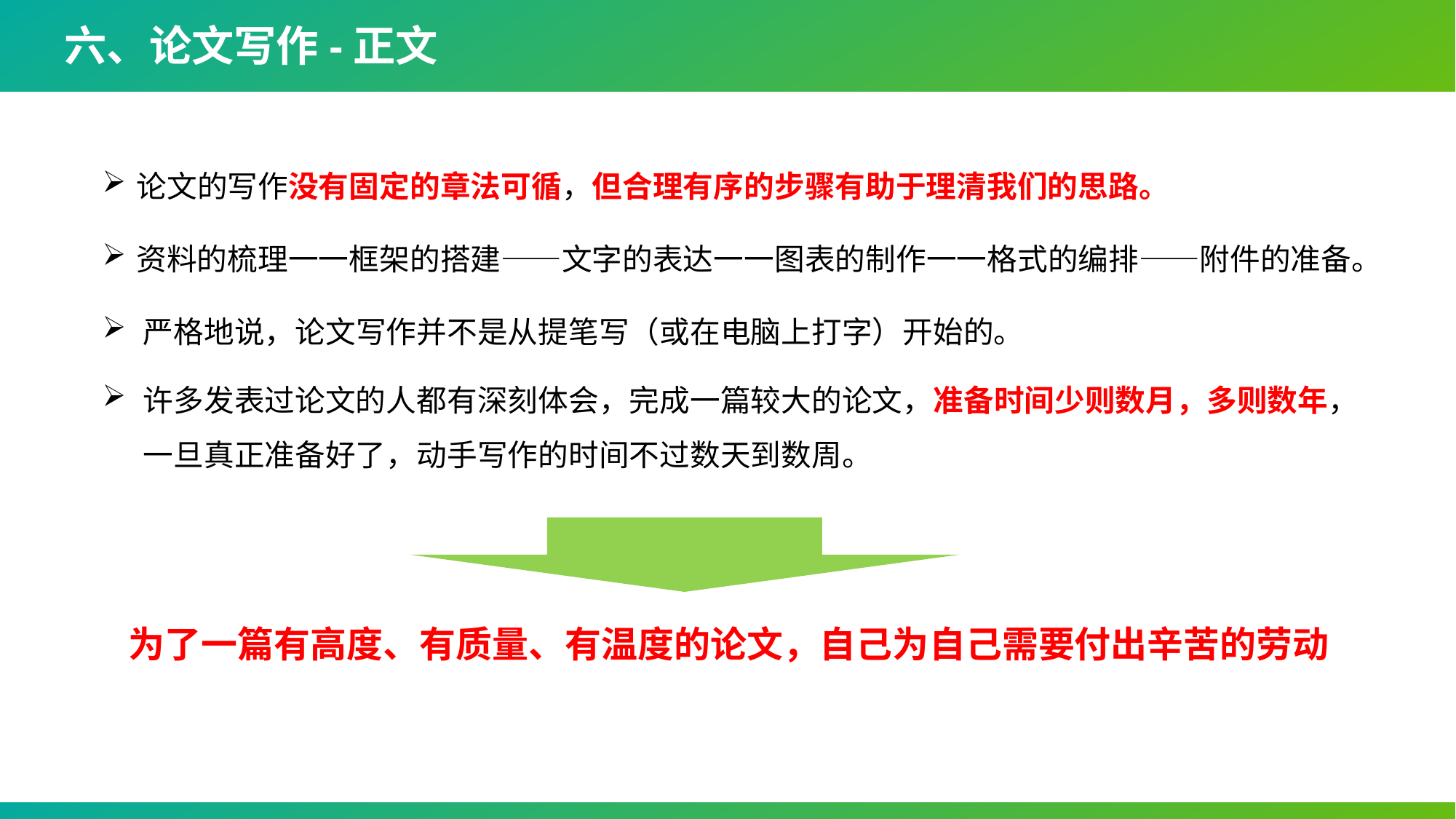

六、论文写作-正文
论文的写作没有固定的章法可循，但合理有序的步骤有助于理清我们的思路。
资料的梳理一一框架的搭建——文字的表达一一图表的制作一一格式的编排——附件的准备。
严格地说，论文写作并不是从提笔写（或在电脑上打字）开始的。
许多发表过论文的人都有深刻体会，完成一篇较大的论文，准备时间少则数月，多则数年，一旦真正准备好了，动手写作的时间不过数天到数周。

为了一篇有高度、有质量、有温度的论文，自己为自己需要付出辛苦的劳动